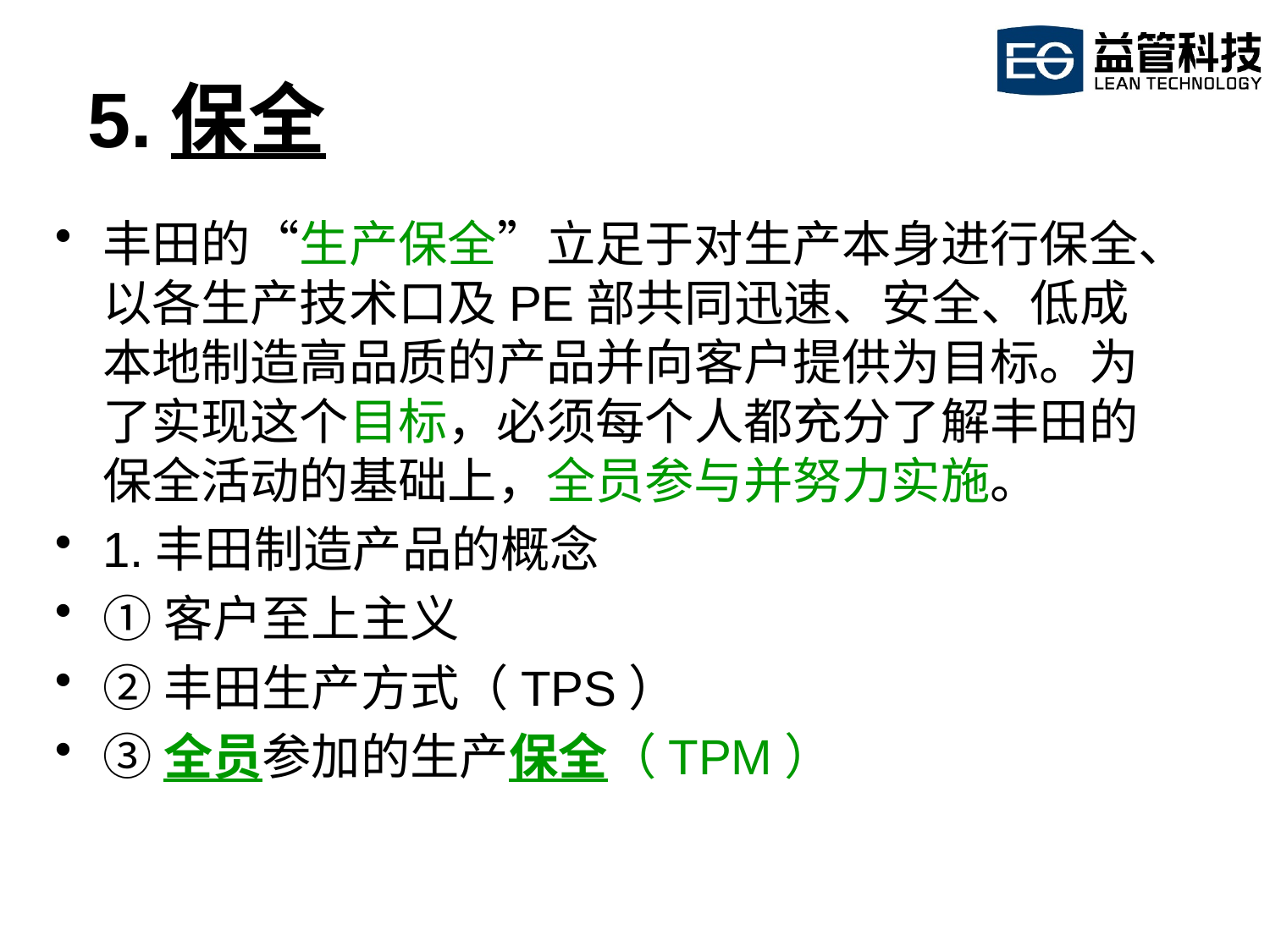

# 5.保全
丰田的“生产保全”立足于对生产本身进行保全、以各生产技术口及PE部共同迅速、安全、低成本地制造高品质的产品并向客户提供为目标。为了实现这个目标，必须每个人都充分了解丰田的保全活动的基础上，全员参与并努力实施。
1.丰田制造产品的概念
①客户至上主义
②丰田生产方式（TPS）
③全员参加的生产保全（TPM）
32